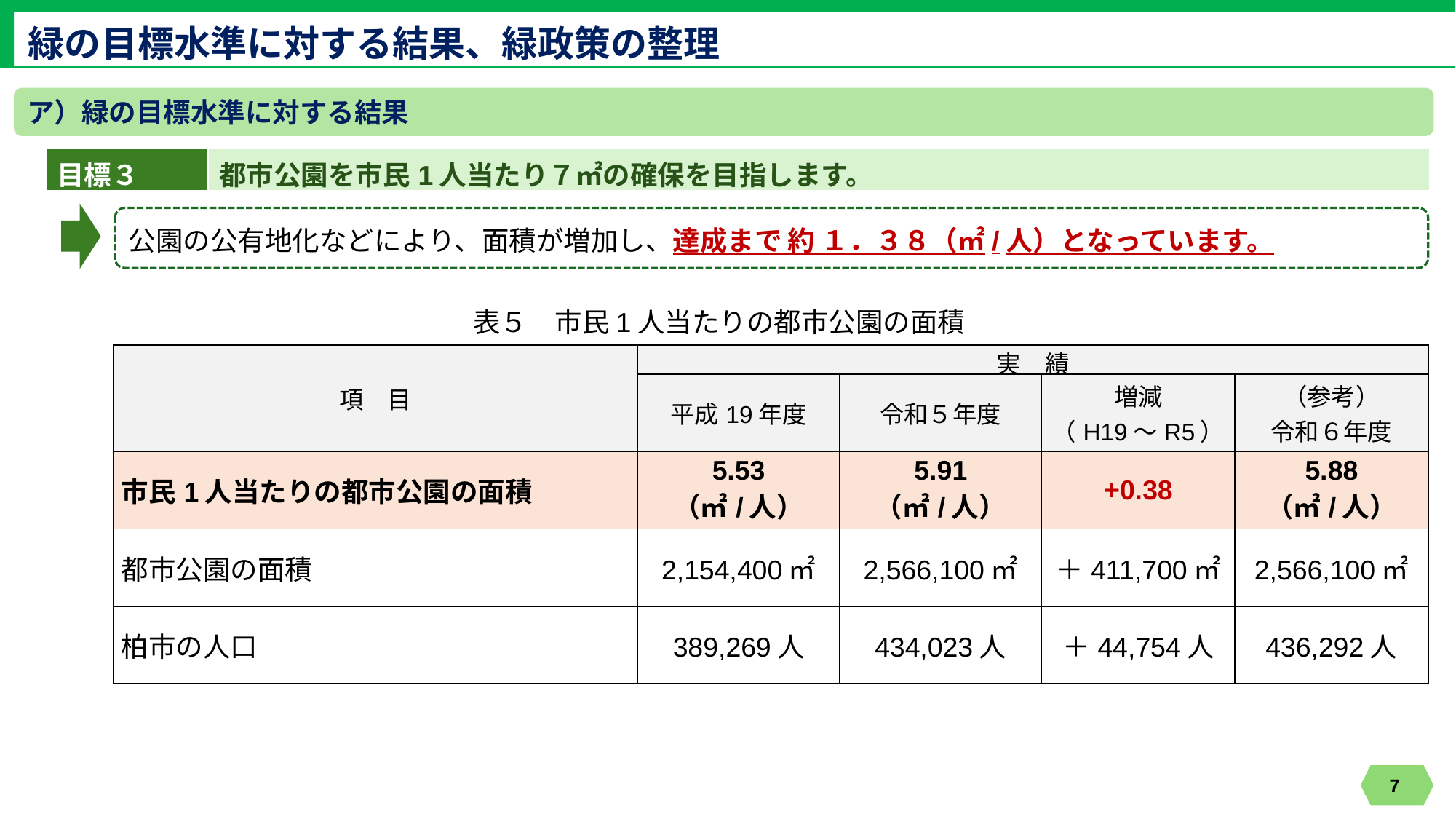

緑の目標水準に対する結果、緑政策の整理
ア）緑の目標水準に対する結果
| 目標３ | 都市公園を市民1人当たり７㎡の確保を目指します。 |
| --- | --- |

公園の公有地化などにより、面積が増加し、達成まで 約 １．３８（㎡/人）となっています。
表５　市民1人当たりの都市公園の面積
| 項　目 | 実　績 |  |  |  |
| --- | --- | --- | --- | --- |
|  | 平成19年度 | 令和５年度 | 増減 （H19～R5） | （参考） 令和６年度 |
| 市民1人当たりの都市公園の面積 | 5.53 （㎡/人） | 5.91 （㎡/人） | +0.38 | 5.88 （㎡/人） |
| 都市公園の面積 | 2,154,400㎡ | 2,566,100㎡ | ＋411,700㎡ | 2,566,100㎡ |
| 柏市の人口 | 389,269人 | 434,023人 | ＋44,754人 | 436,292人 |
7